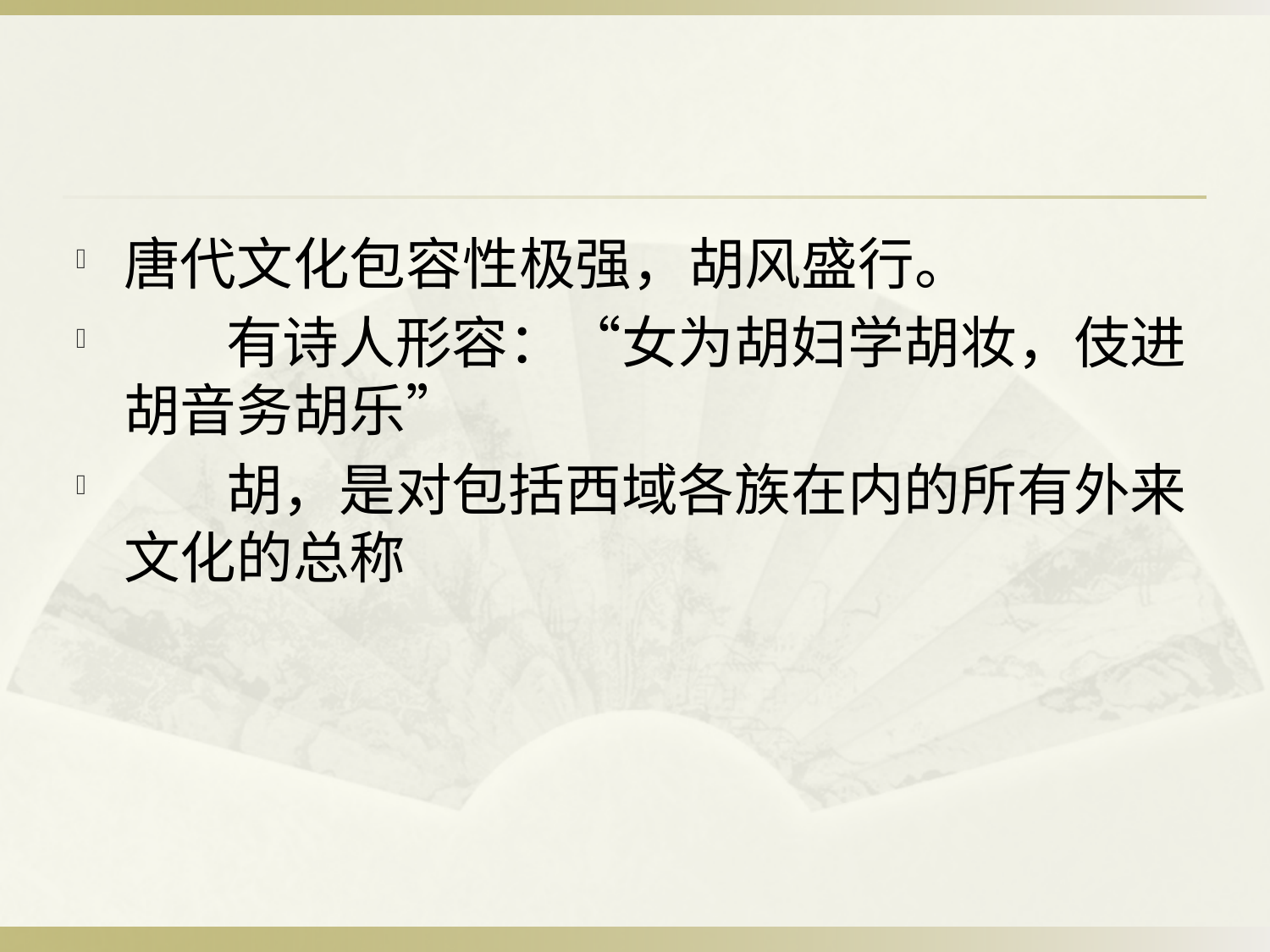

#
唐代文化包容性极强，胡风盛行。
       有诗人形容：“女为胡妇学胡妆，伎进胡音务胡乐”
       胡，是对包括西域各族在内的所有外来文化的总称